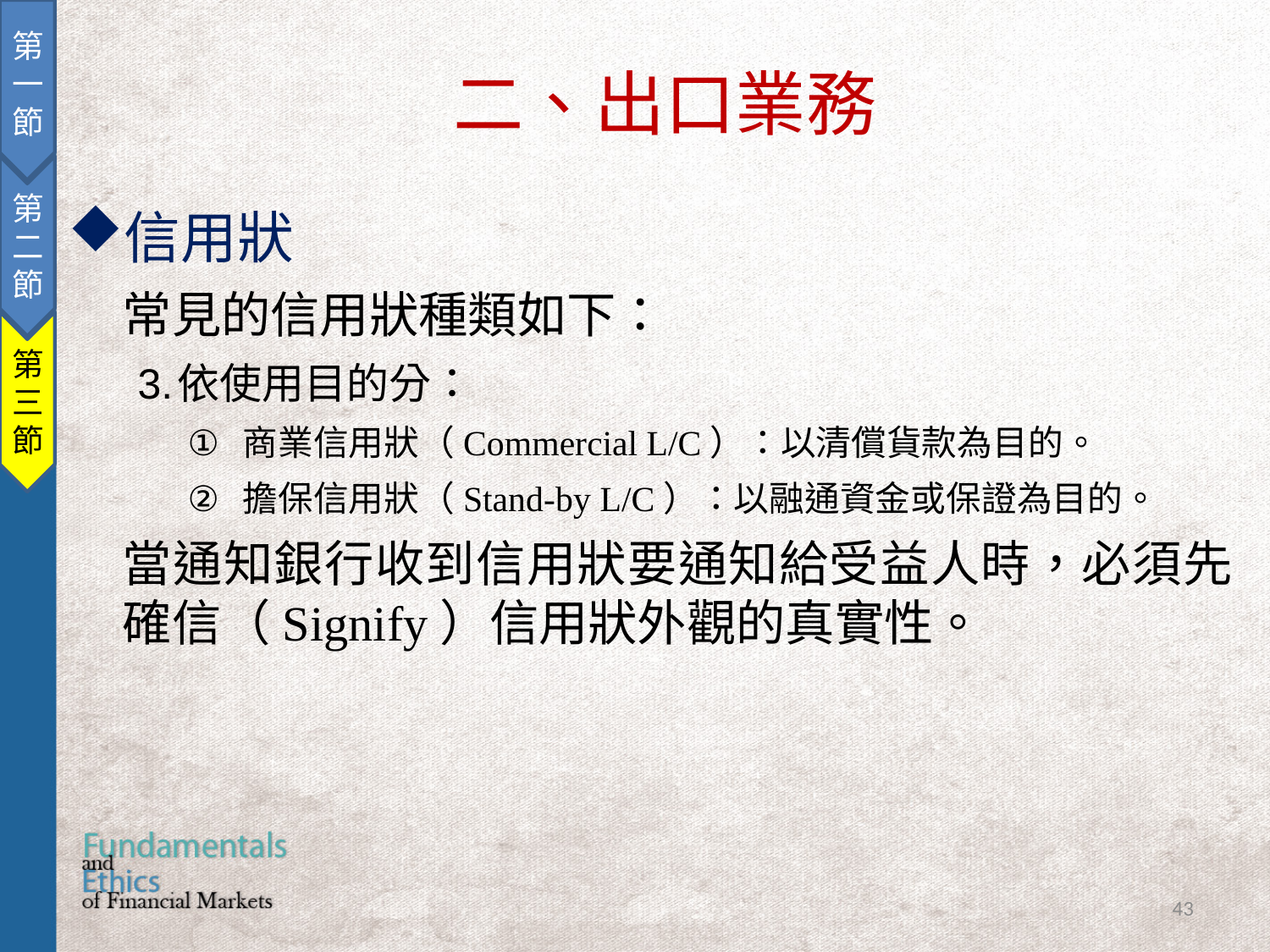

第一節
第二節
第三節
二、出口業務
信用狀
常見的信用狀種類如下：
依使用目的分：
商業信用狀（Commercial L/C）：以清償貨款為目的。
擔保信用狀（Stand-by L/C）：以融通資金或保證為目的。
當通知銀行收到信用狀要通知給受益人時，必須先確信（Signify）信用狀外觀的真實性。
43